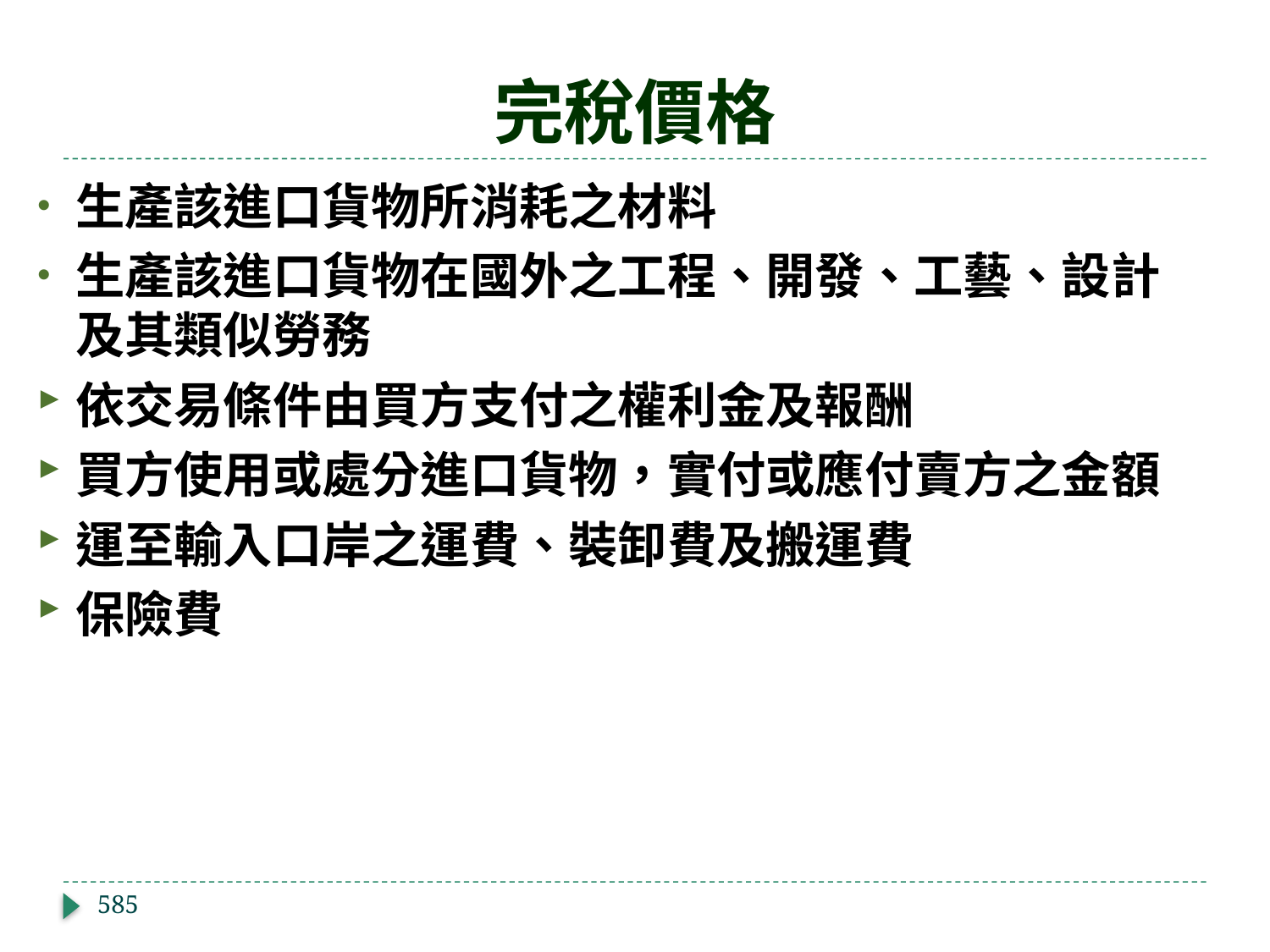

# 完稅價格
生產該進口貨物所消耗之材料
生產該進口貨物在國外之工程、開發、工藝、設計及其類似勞務
依交易條件由買方支付之權利金及報酬
買方使用或處分進口貨物，實付或應付賣方之金額
運至輸入口岸之運費、裝卸費及搬運費
保險費
585